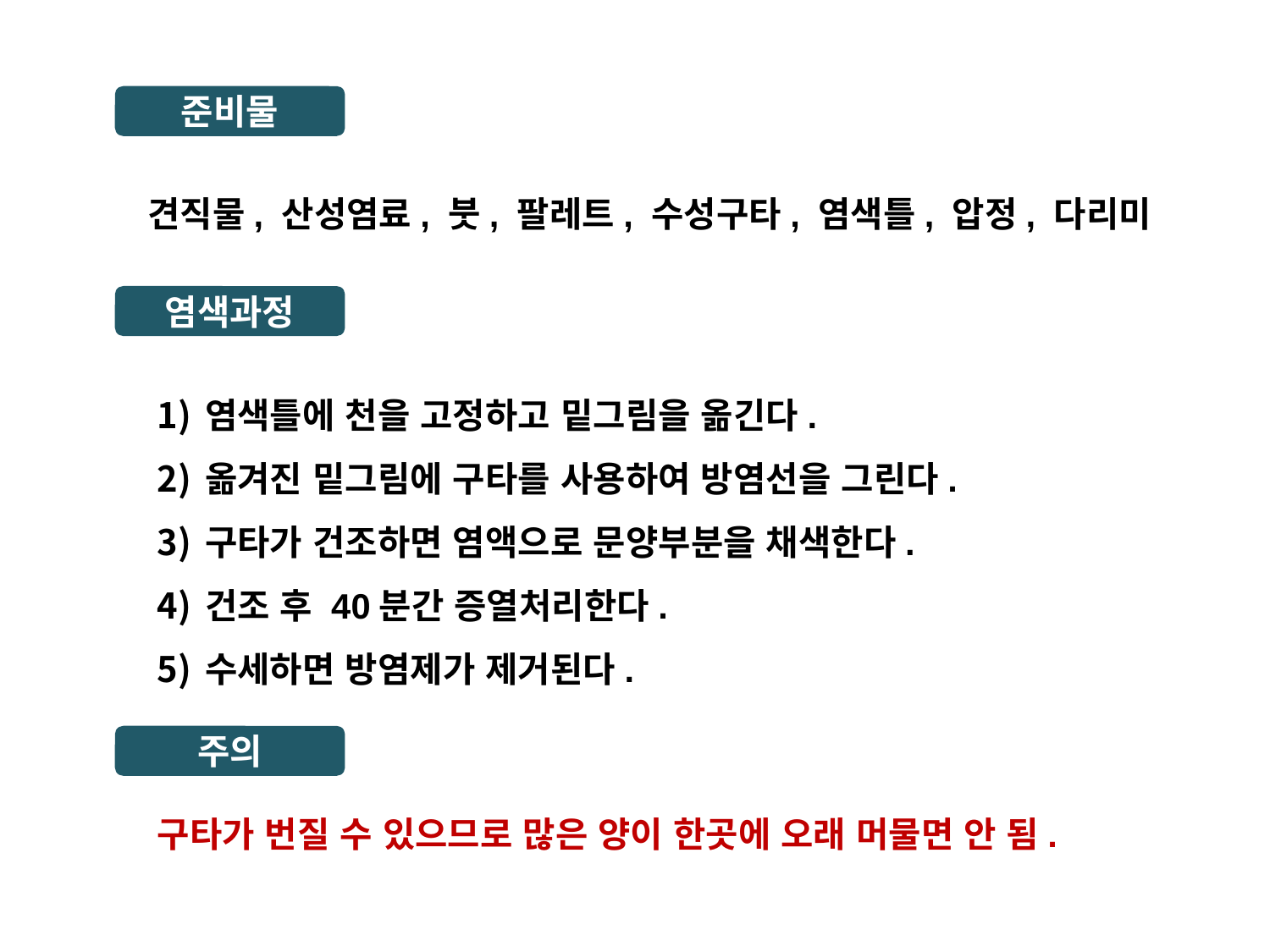

준비물
견직물, 산성염료, 붓, 팔레트, 수성구타, 염색틀, 압정, 다리미
염색과정
염색틀에 천을 고정하고 밑그림을 옮긴다.
옮겨진 밑그림에 구타를 사용하여 방염선을 그린다.
구타가 건조하면 염액으로 문양부분을 채색한다.
건조 후 40분간 증열처리한다.
수세하면 방염제가 제거된다.
주의
구타가 번질 수 있으므로 많은 양이 한곳에 오래 머물면 안 됨.